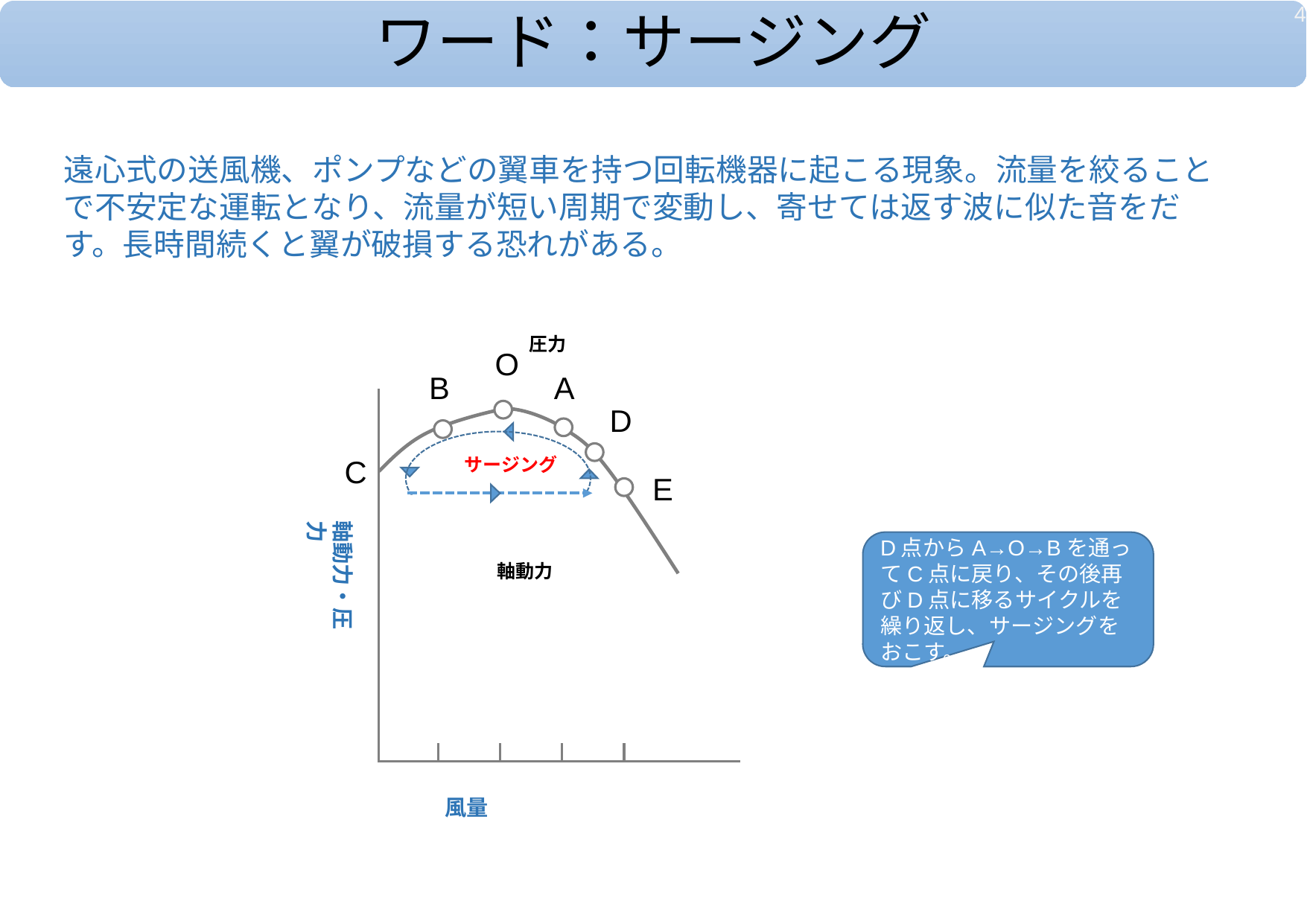

4
# ワード：サージング

遠心式の送風機、ポンプなどの翼車を持つ回転機器に起こる現象。流量を絞ることで不安定な運転となり、流量が短い周期で変動し、寄せては返す波に似た音をだす。長時間続くと翼が破損する恐れがある。
圧力
O
B
A

D

サージング
C

E

軸動力・圧力
軸動力
風量
D点からA→O→Bを通ってC点に戻り、その後再びD点に移るサイクルを繰り返し、サージングをおこす。